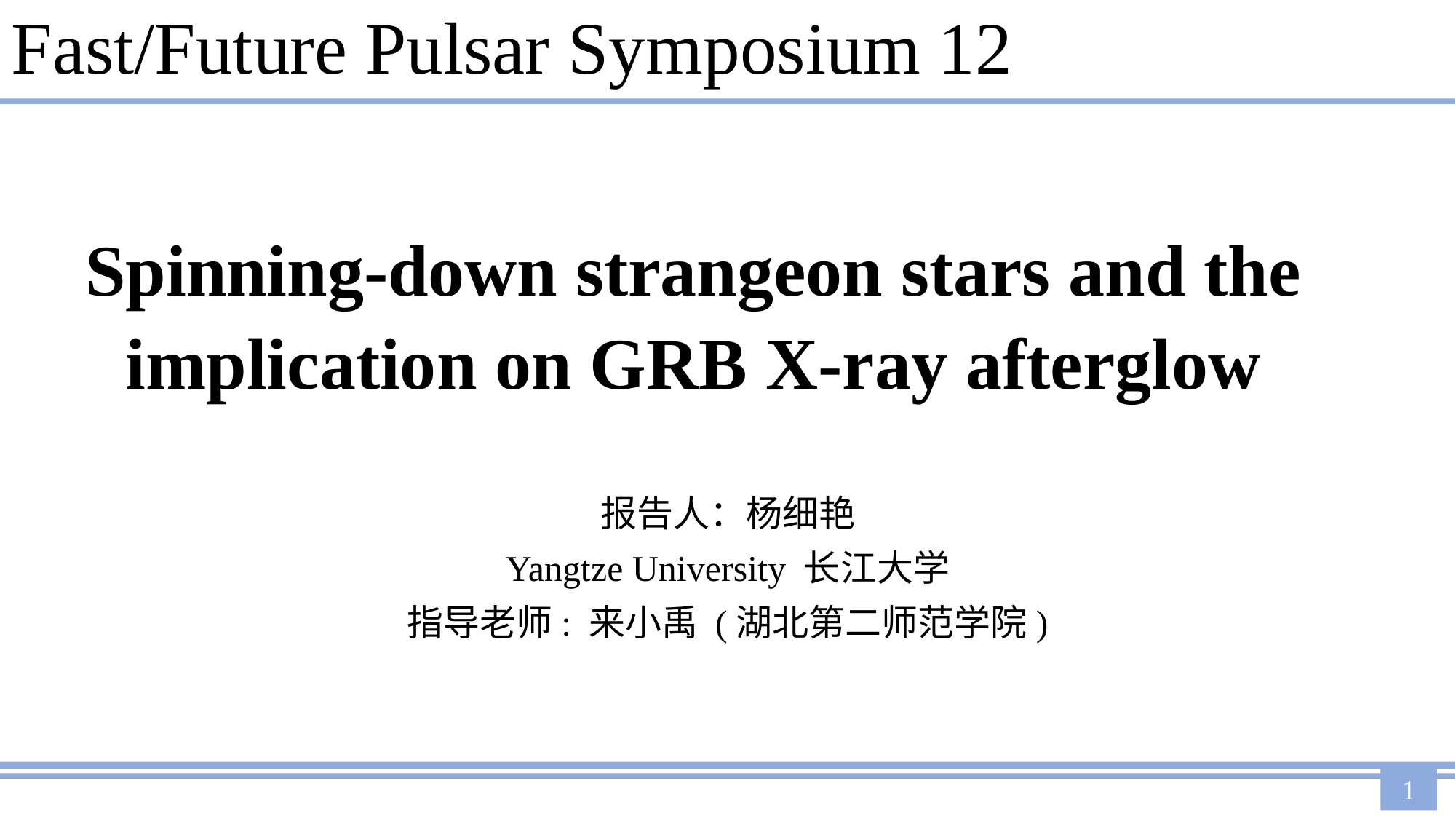

Fast/Future Pulsar Symposium 12
# Spinning-down strangeon stars and the implication on GRB X-ray afterglow
报告人：杨细艳
Yangtze University 长江大学
指导老师: 来小禹 (湖北第二师范学院)